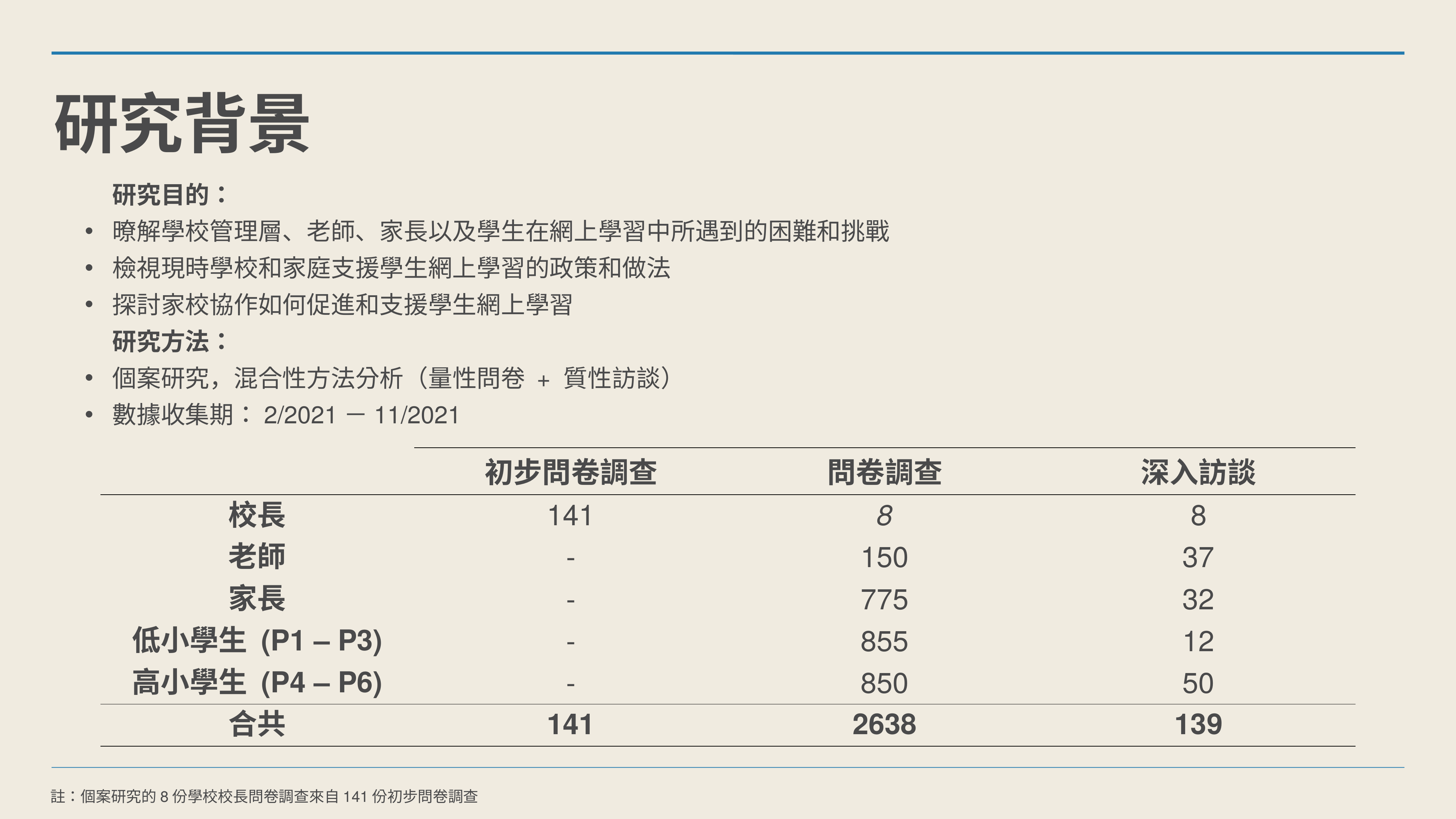

# 研究背景
研究目的：
暸解學校管理層、老師、家長以及學生在網上學習中所遇到的困難和挑戰
檢視現時學校和家庭支援學生網上學習的政策和做法
探討家校協作如何促進和支援學生網上學習
研究方法：
個案研究，混合性方法分析（量性問卷 + 質性訪談）
數據收集期：2/2021－11/2021

|  | 初步問卷調查 | 問卷調查 | 深入訪談 |
| --- | --- | --- | --- |
| 校長 | 141 | 8 | 8 |
| 老師 | - | 150 | 37 |
| 家長 | - | 775 | 32 |
| 低小學生 (P1 – P3) | - | 855 | 12 |
| 高小學生 (P4 – P6) | - | 850 | 50 |
| 合共 | 141 | 2638 | 139 |
註：個案研究的8份學校校長問卷調查來自141份初步問卷調查